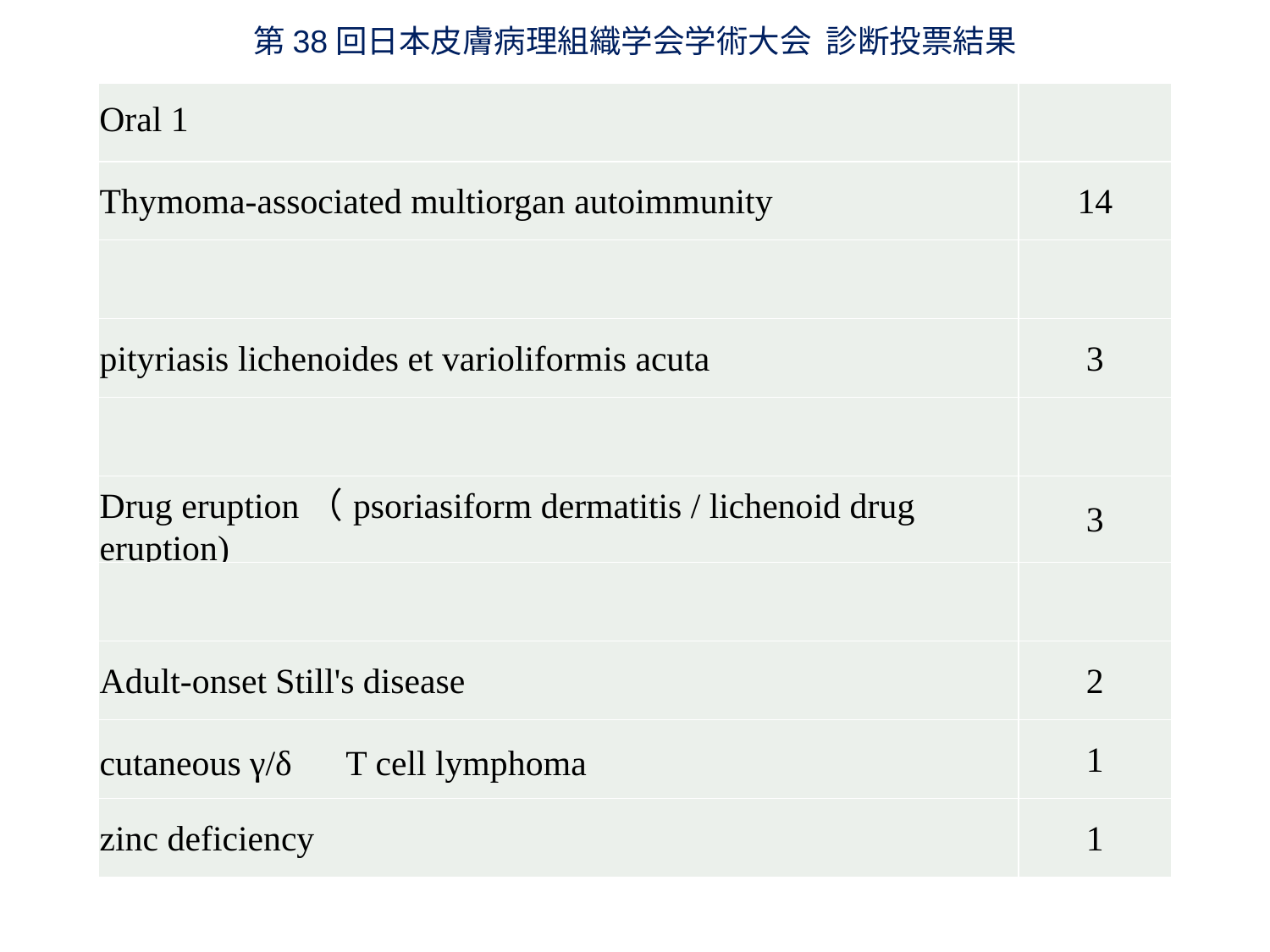

第38回日本皮膚病理組織学会学術大会  診断投票結果
| Oral 1 |  |
| --- | --- |
| Thymoma-associated multiorgan autoimmunity | 14 |
|  |  |
| pityriasis lichenoides et varioliformis acuta | 3 |
|  |  |
| Drug eruption（psoriasiform dermatitis / lichenoid drug eruption) | 3 |
|  |  |
| Adult-onset Still's disease | 2 |
| cutaneous γ/δ　T cell lymphoma | 1 |
| zinc deficiency | 1 |